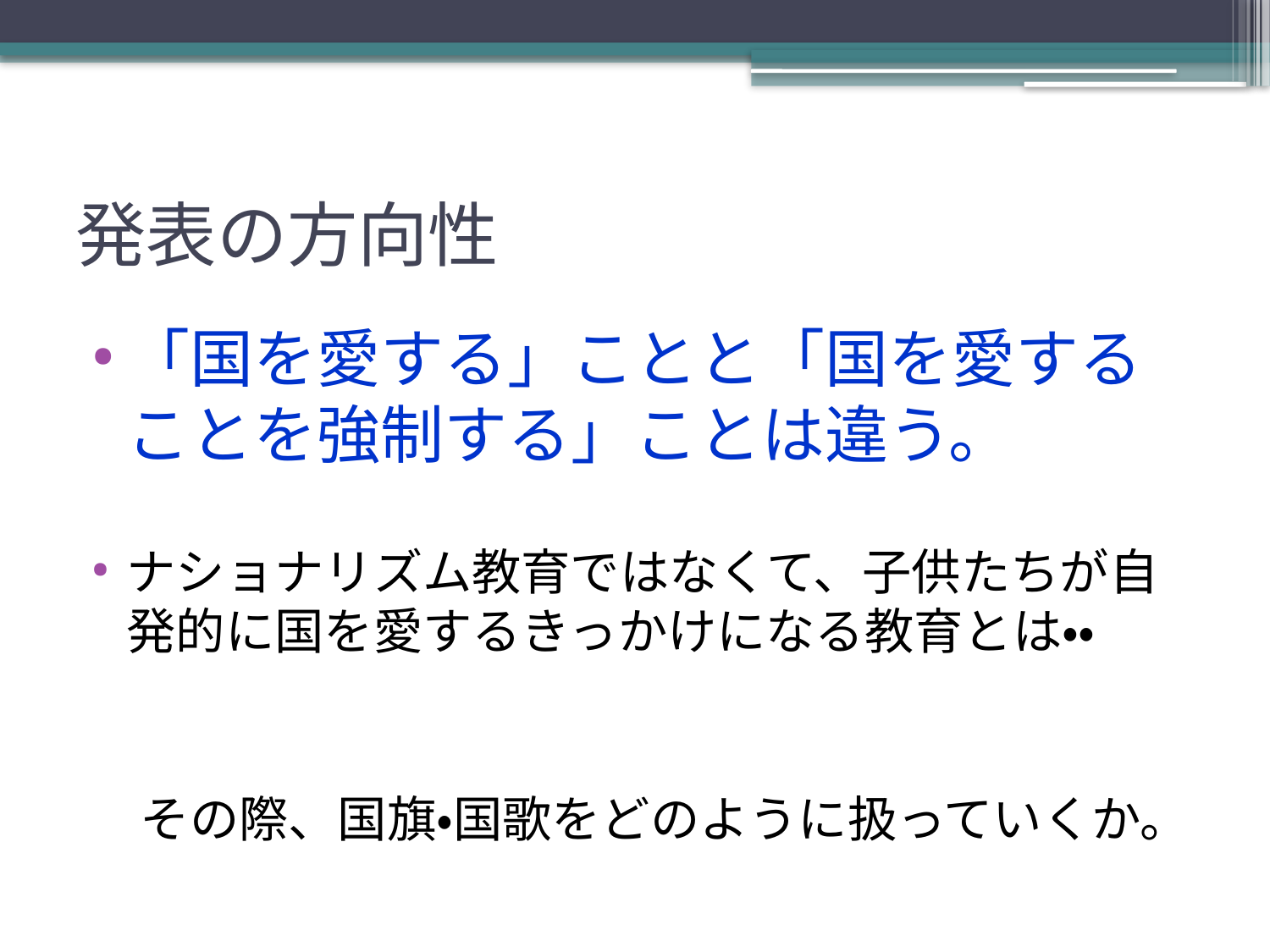

# 発表の方向性
「国を愛する」ことと「国を愛することを強制する」ことは違う。

ナショナリズム教育ではなくて、子供たちが自発的に国を愛するきっかけになる教育とは・・

　その際、国旗・国歌をどのように扱っていくか。